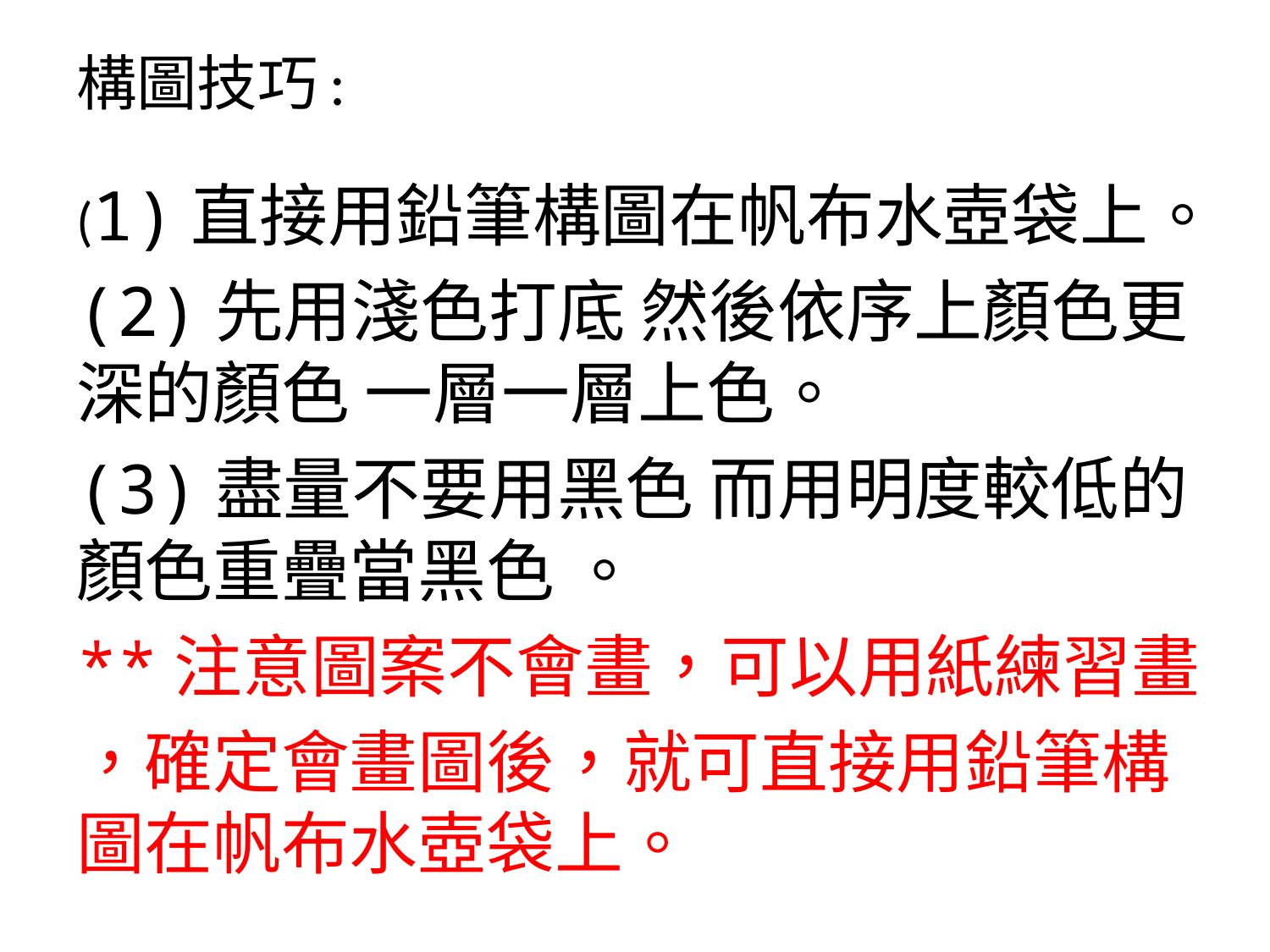

# 構圖技巧:
(1)直接用鉛筆構圖在帆布水壺袋上。
(2)先用淺色打底 然後依序上顏色更深的顏色 一層一層上色。
(3)盡量不要用黑色 而用明度較低的顏色重疊當黑色 。
**注意圖案不會畫，可以用紙練習畫
，確定會畫圖後，就可直接用鉛筆構圖在帆布水壺袋上。